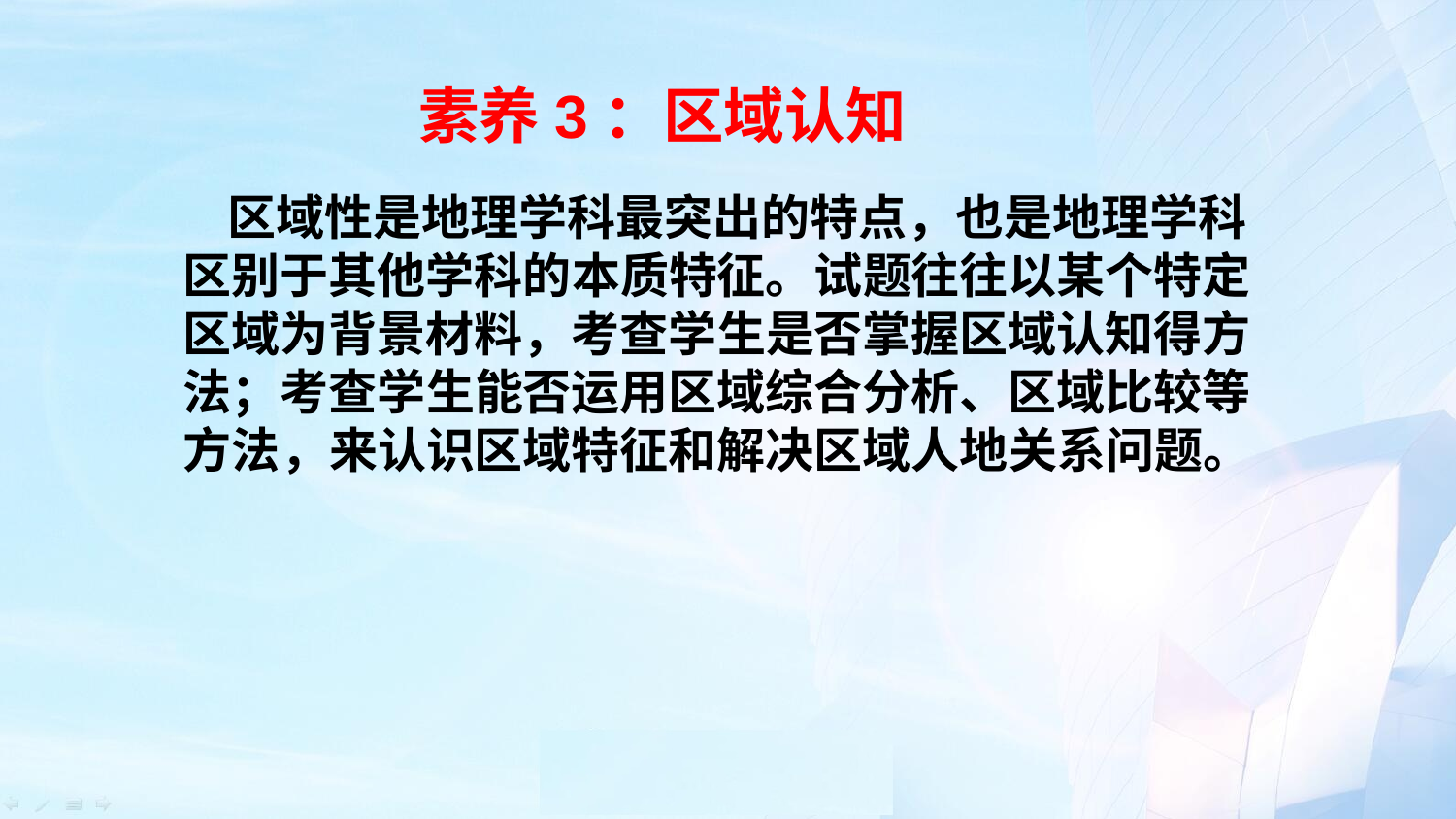

素养3：区域认知
   区域性是地理学科最突出的特点，也是地理学科区别于其他学科的本质特征。试题往往以某个特定区域为背景材料，考查学生是否掌握区域认知得方法；考查学生能否运用区域综合分析、区域比较等方法，来认识区域特征和解决区域人地关系问题。